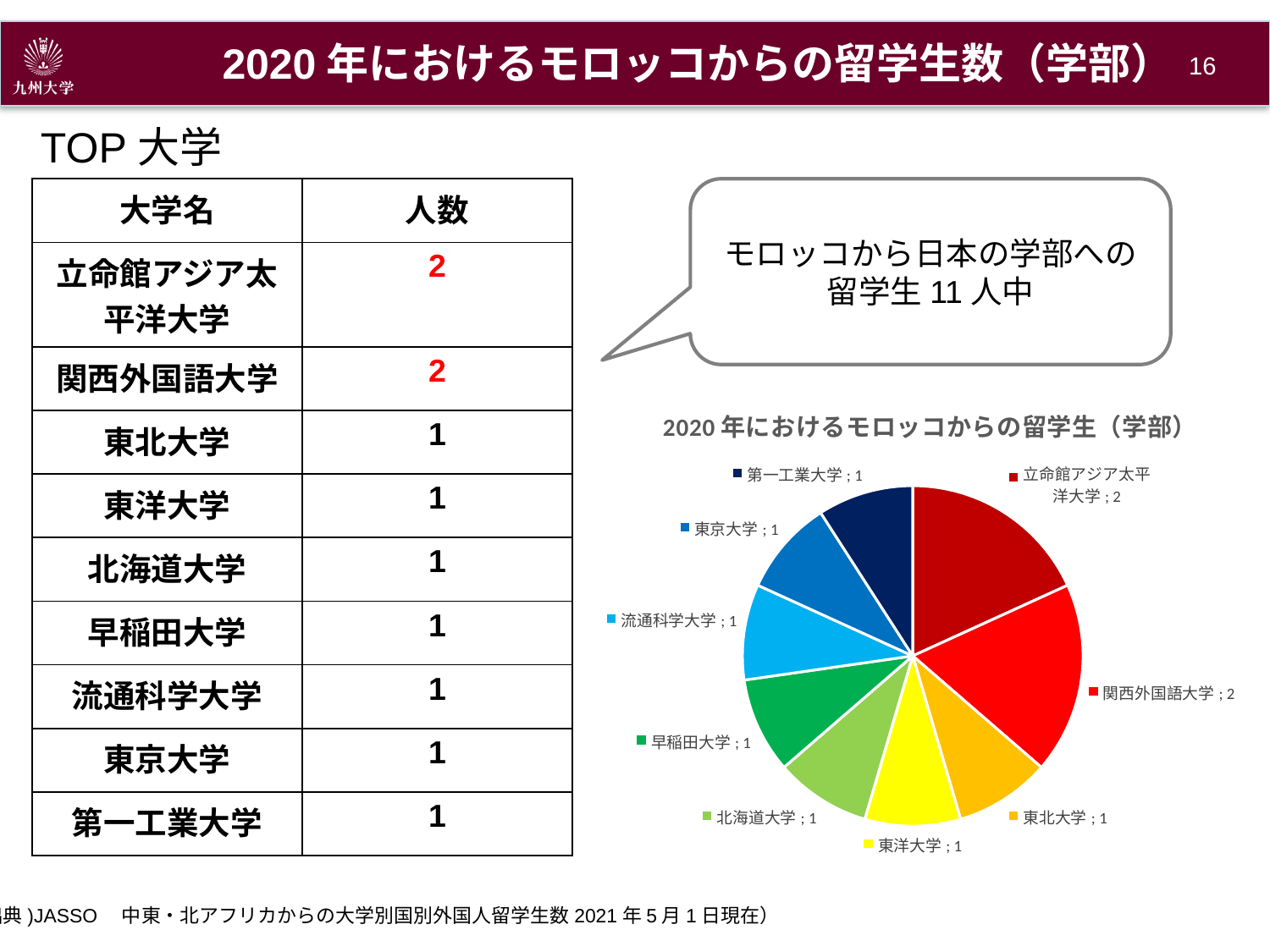

2020年におけるモロッコからの留学生数（学部）
16
TOP大学
| 大学名 | 人数 |
| --- | --- |
| 立命館アジア太平洋大学 | 2 |
| 関西外国語大学 | 2 |
| 東北大学 | 1 |
| 東洋大学 | 1 |
| 北海道大学 | 1 |
| 早稲田大学 | 1 |
| 流通科学大学 | 1 |
| 東京大学 | 1 |
| 第一工業大学 | 1 |
モロッコから日本の学部への
留学生11人中

### Chart: 2020年におけるモロッコからの留学生（学部）

| Category |  |
|---|---|
| 立命館アジア太平洋大学 | 2.0 |
| 関西外国語大学 | 2.0 |
| 東北大学 | 1.0 |
| 東洋大学 | 1.0 |
| 北海道大学 | 1.0 |
| 早稲田大学 | 1.0 |
| 流通科学大学 | 1.0 |
| 東京大学 | 1.0 |
| 第一工業大学 | 1.0 |
(出典)JASSO　中東・北アフリカからの大学別国別外国人留学生数2021年5月1日現在）